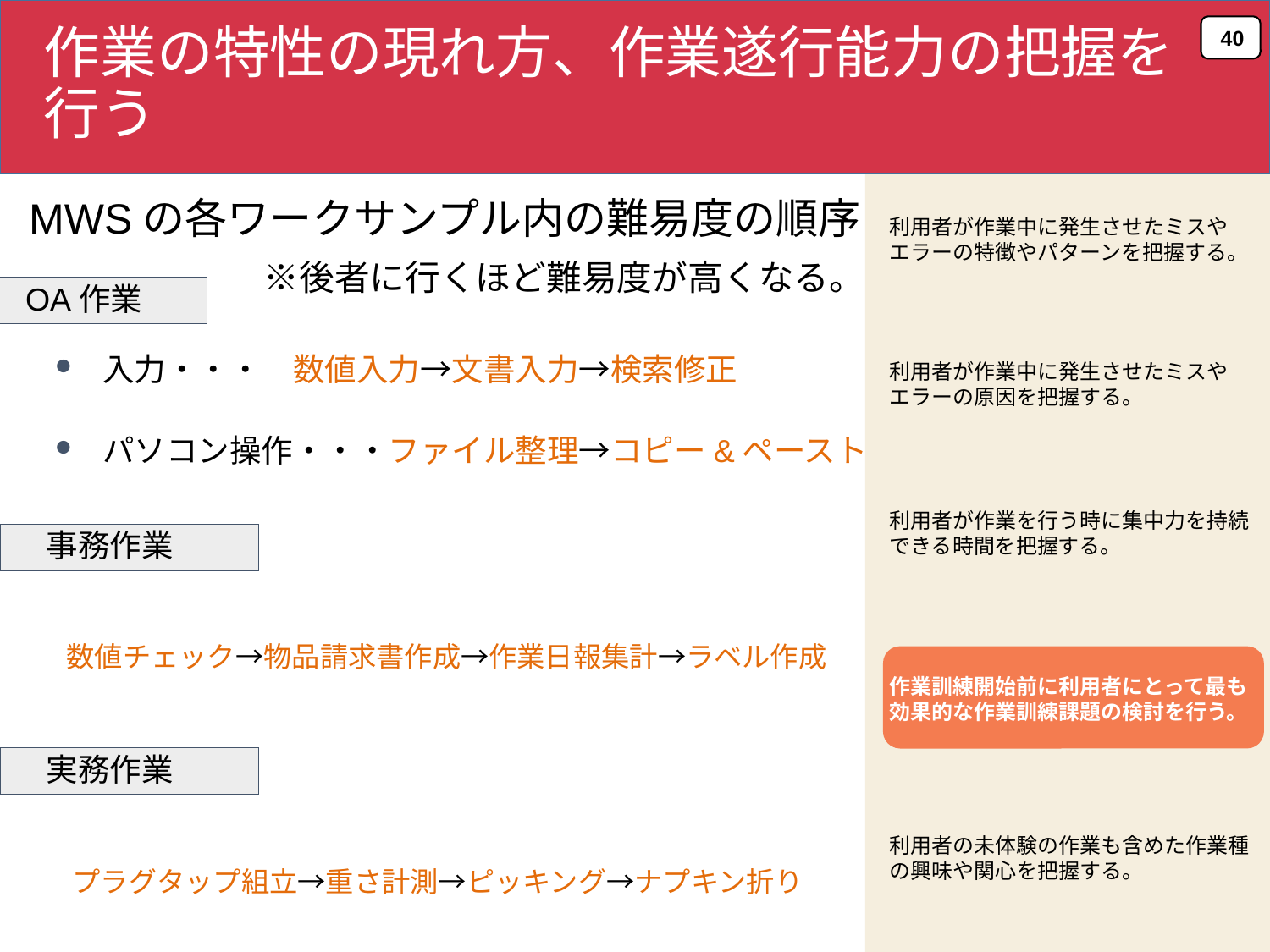

40

作業の特性の現れ方、作業遂行能力の把握を行う

MWSの各ワークサンプル内の難易度の順序

　※後者に行くほど難易度が高くなる。
利用者が作業中に発生させたミスやエラーの特徴やパターンを把握する。
OA作業
入力・・・　数値入力→文書入力→検索修正

パソコン操作・・・ファイル整理→コピー&ペースト
利用者が作業中に発生させたミスやエラーの原因を把握する。
利用者が作業を行う時に集中力を持続できる時間を把握する。
事務作業
数値チェック→物品請求書作成→作業日報集計→ラベル作成

作業訓練開始前に利用者にとって最も効果的な作業訓練課題の検討を行う。
実務作業
利用者の未体験の作業も含めた作業種の興味や関心を把握する。
プラグタップ組立→重さ計測→ピッキング→ナプキン折り